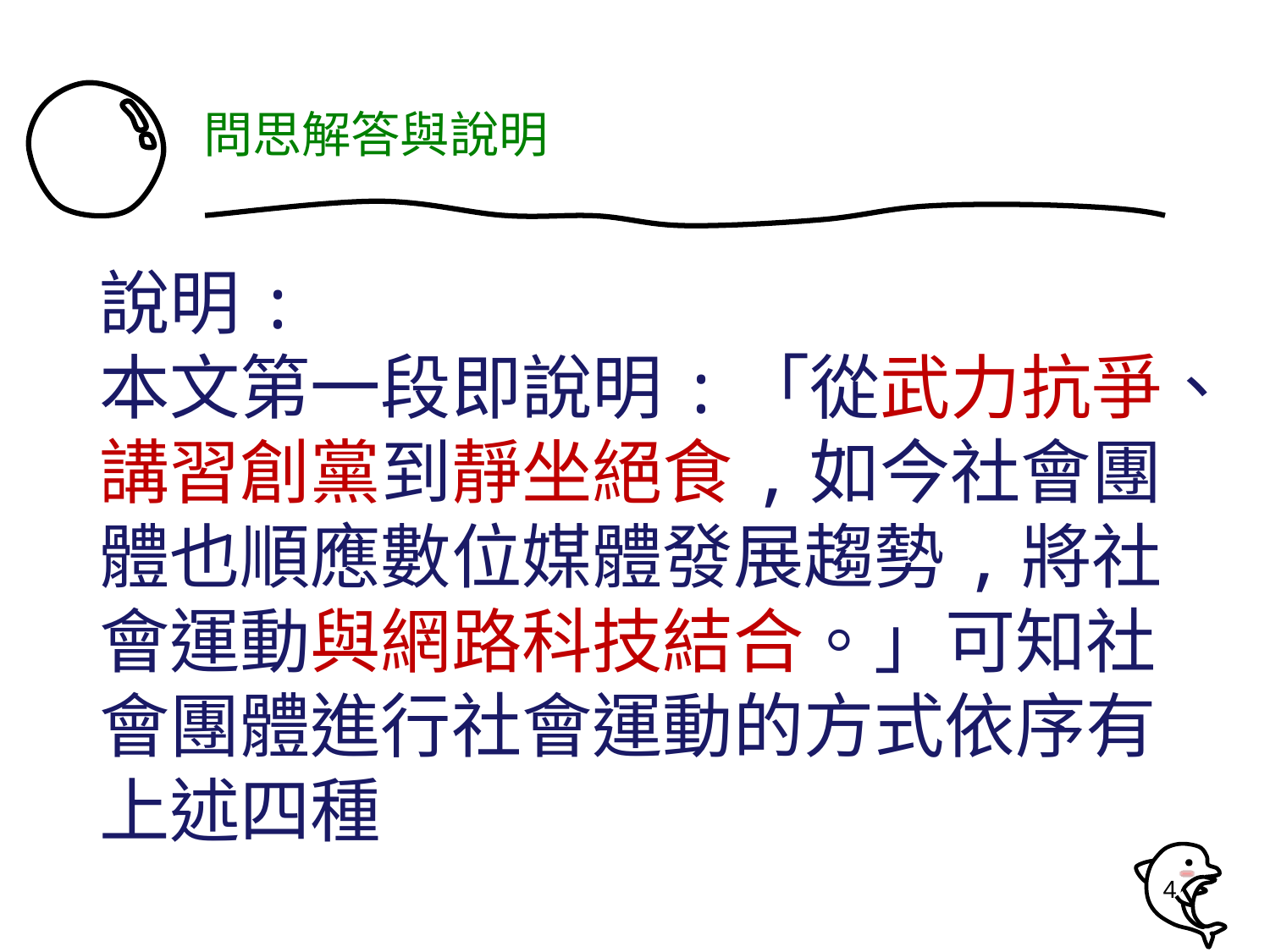

問思解答與說明
# 說明: 本文第一段即說明:「從武力抗爭、講習創黨到靜坐絕食,如今社會團體也順應數位媒體發展趨勢,將社會運動與網路科技結合。」可知社會團體進行社會運動的方式依序有上述四種
4